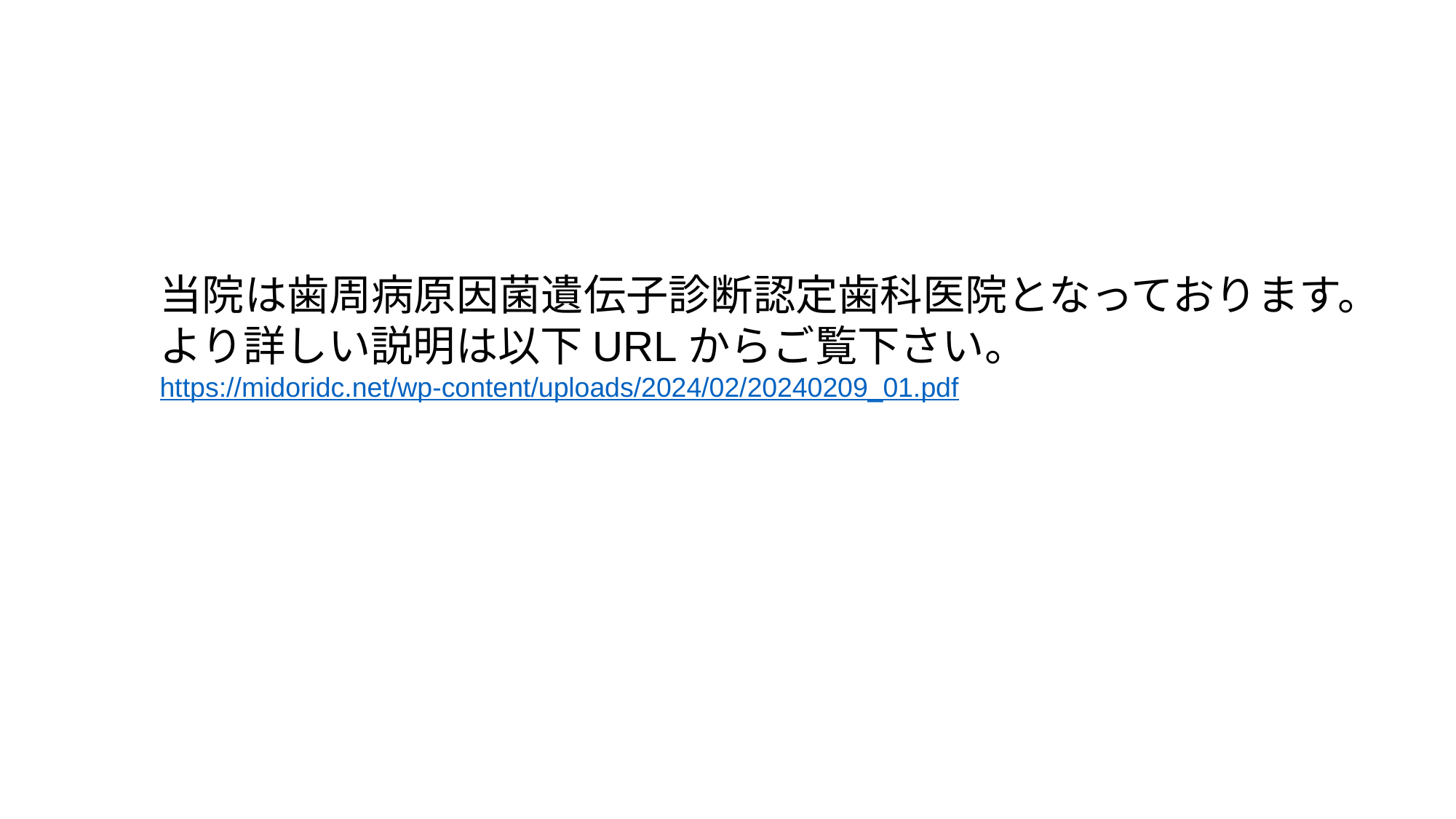

当院は歯周病原因菌遺伝子診断認定歯科医院となっております。
より詳しい説明は以下URLからご覧下さい。
https://midoridc.net/wp-content/uploads/2024/02/20240209_01.pdf